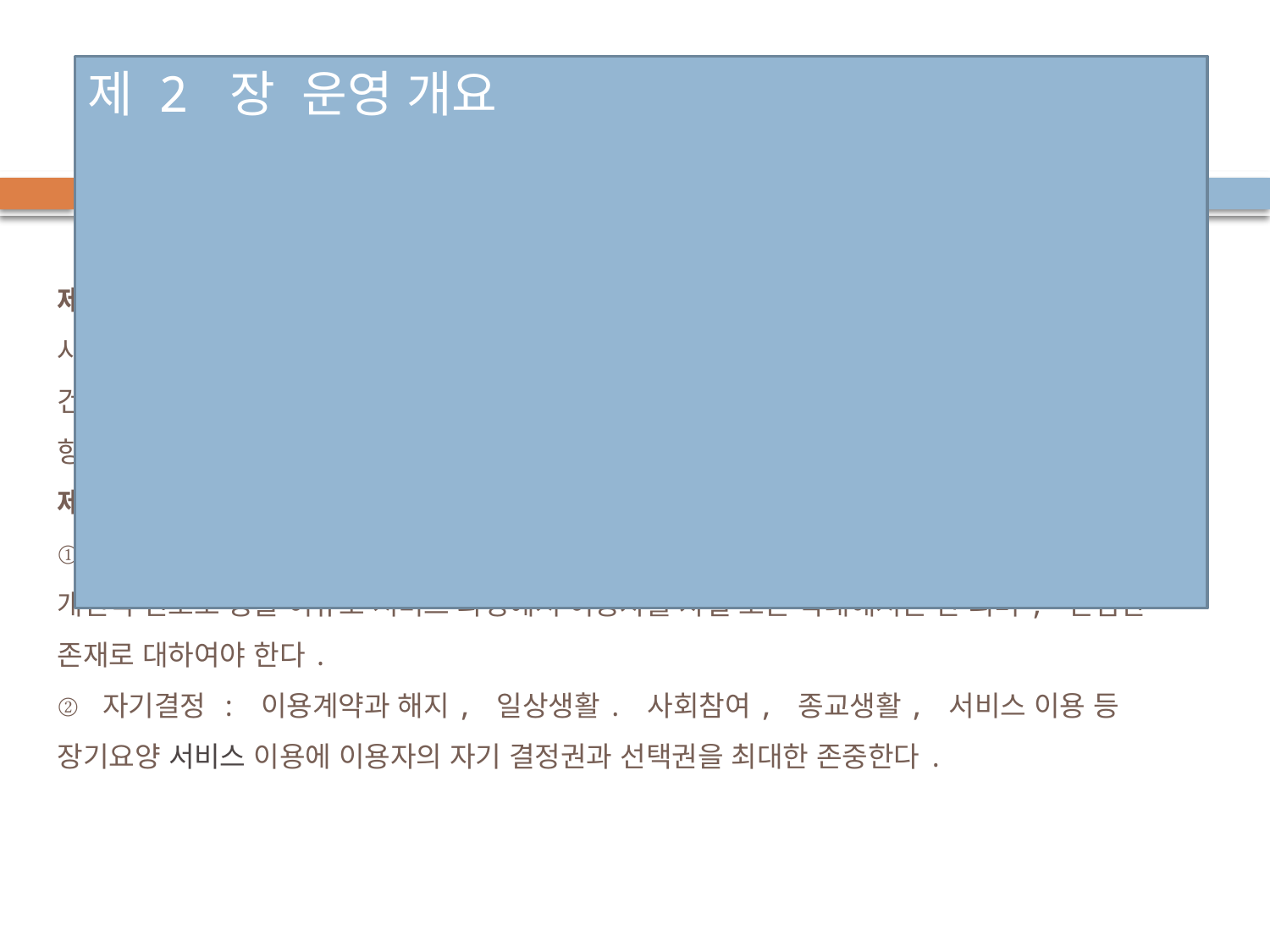

제 2 장  운영 개요
# 제7조(운영 목적) 사랑과 사회복지의 가치를 실현하기 위해 신체적, 정신적, 경제적, 사회적 보호가 필요한 지역사회 어르신들을 보호하고 전문적이고 다양한 서비스를 제공하여 노후의 건강증진 및 생활안전을 도모하고 노인부양으로 인한 가족의 부담을 경감해 줌으로써 삶의 질을 향상하도록 하는데 그 목적을 둔다. 제8조 (운영원칙) 기관은 다음 각 호의 원칙에 의하여 운영한다. ① 인권보호 : 성, 연령, 종교, 건강상태 및 장애, 경제상태, 종교 및 정치적 신념, 개인적 선호도 등을 이유로 서비스 과정에서 이용자를 차별 또는 학대해서는 안 되며, 존엄한 존재로 대하여야 한다. ② 자기결정 : 이용계약과 해지, 일상생활. 사회참여, 종교생활, 서비스 이용 등 장기요양 서비스 이용에 이용자의 자기 결정권과 선택권을 최대한 존중한다.